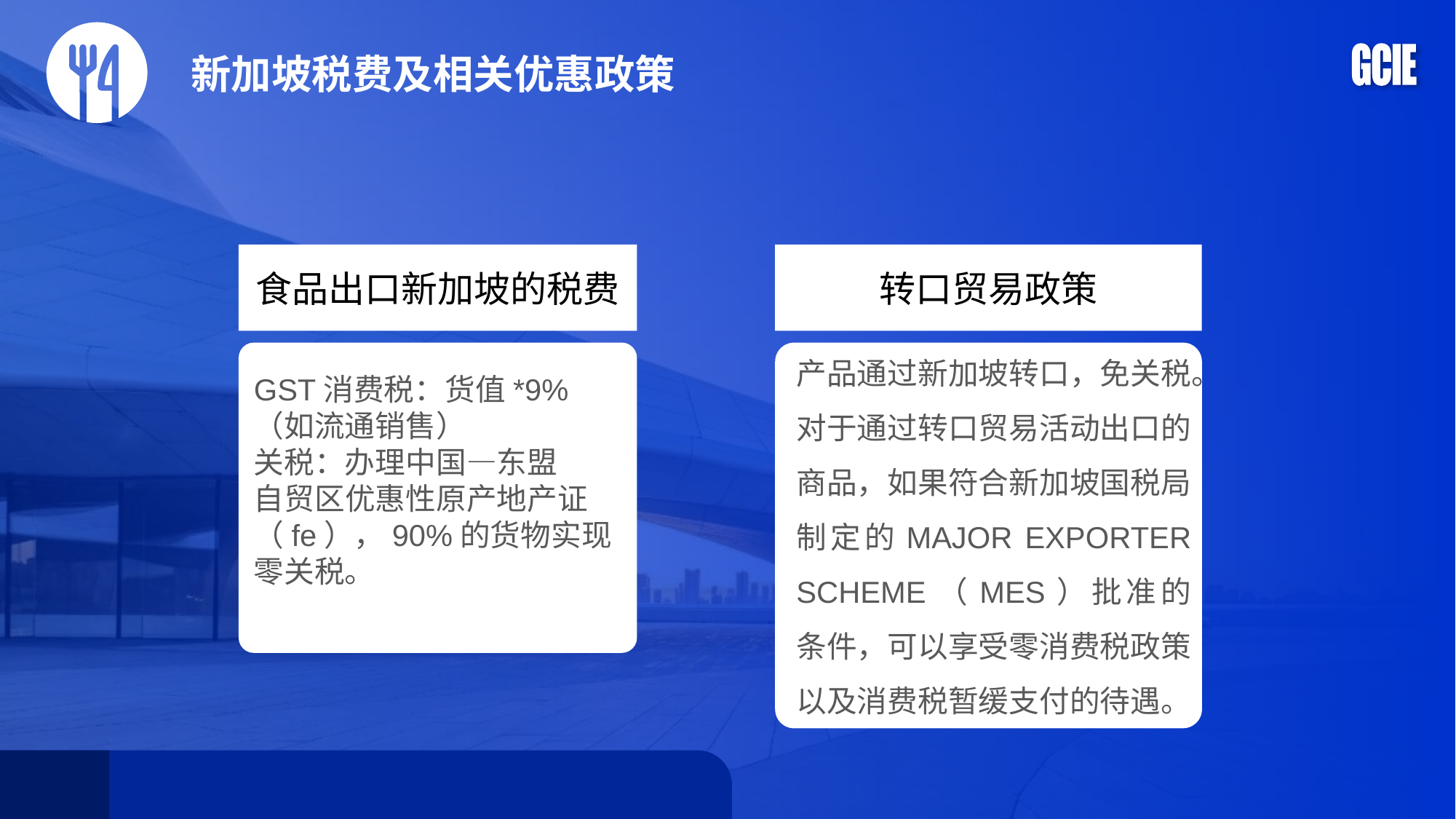

新加坡税费及相关优惠政策

食品出口新加坡的税费
转口贸易政策
产品通过新加坡转口，免关税。对于通过转口贸易活动出口的商品，‌如果符合新加坡国税局制定的MAJOR EXPORTER SCHEME（MES）批准的条件，‌可以享受零消费税政策以及消费税暂缓支付的待遇。
GST消费税：货值*9%
（如流通销售）
关税：办理中国—东盟
自贸区优惠性原产地产证（fe），90%的货物实现零关税。